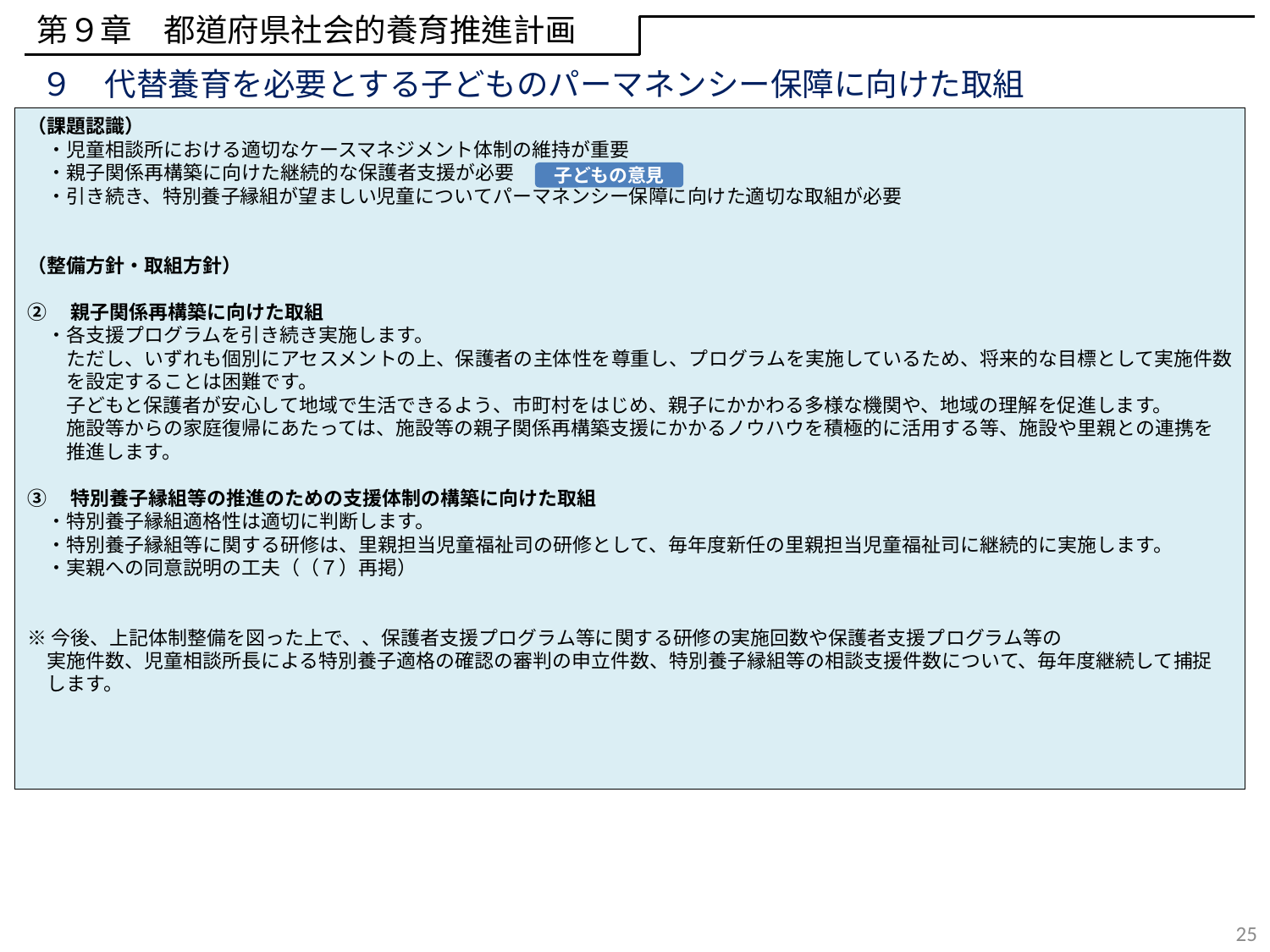

第９章　都道府県社会的養育推進計画
９　代替養育を必要とする子どものパーマネンシー保障に向けた取組
（課題認識）
　・児童相談所における適切なケースマネジメント体制の維持が重要
　・親子関係再構築に向けた継続的な保護者支援が必要
　・引き続き、特別養子縁組が望ましい児童についてパーマネンシー保障に向けた適切な取組が必要

（整備方針・取組方針）

②　親子関係再構築に向けた取組
　・各支援プログラムを引き続き実施します。
　　ただし、いずれも個別にアセスメントの上、保護者の主体性を尊重し、プログラムを実施しているため、将来的な目標として実施件数
　　を設定することは困難です。
　　子どもと保護者が安心して地域で生活できるよう、市町村をはじめ、親子にかかわる多様な機関や、地域の理解を促進します。
　　施設等からの家庭復帰にあたっては、施設等の親子関係再構築支援にかかるノウハウを積極的に活用する等、施設や里親との連携を
　　推進します。

③　特別養子縁組等の推進のための支援体制の構築に向けた取組
　・特別養子縁組適格性は適切に判断します。
　・特別養子縁組等に関する研修は、里親担当児童福祉司の研修として、毎年度新任の里親担当児童福祉司に継続的に実施します。
　・実親への同意説明の工夫（（７）再掲）

※今後、上記体制整備を図った上で、、保護者支援プログラム等に関する研修の実施回数や保護者支援プログラム等の
　実施件数、児童相談所長による特別養子適格の確認の審判の申立件数、特別養子縁組等の相談支援件数について、毎年度継続して捕捉
　します。
子どもの意見
25